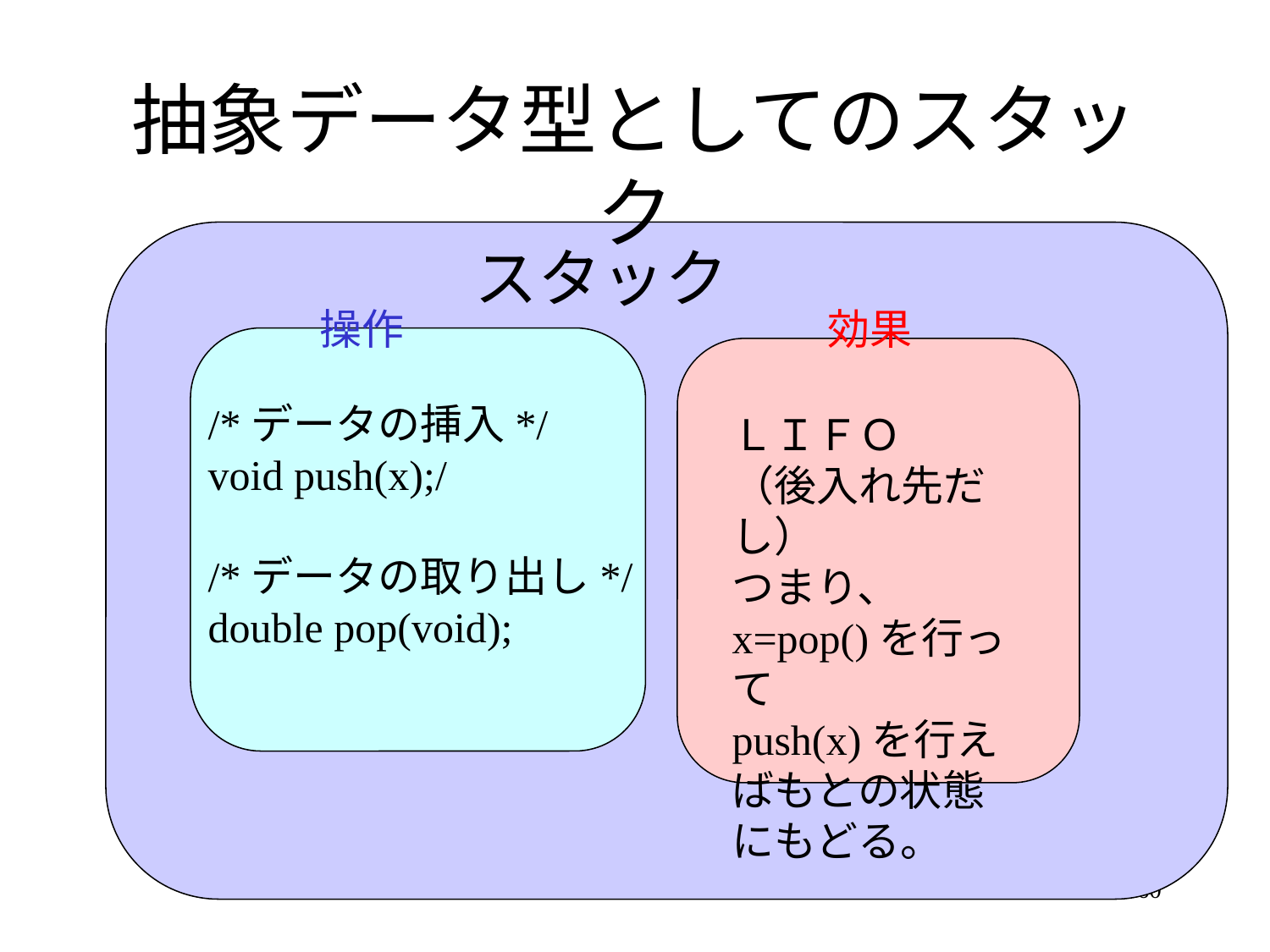

# 抽象データ型としてのスタック

スタック
操作
効果

/*データの挿入*/
void push(x);/

/*データの取り出し*/
double pop(void);
ＬＩＦＯ
（後入れ先だし）
つまり、
x=pop()を行って
push(x)を行えばもとの状態にもどる。
60